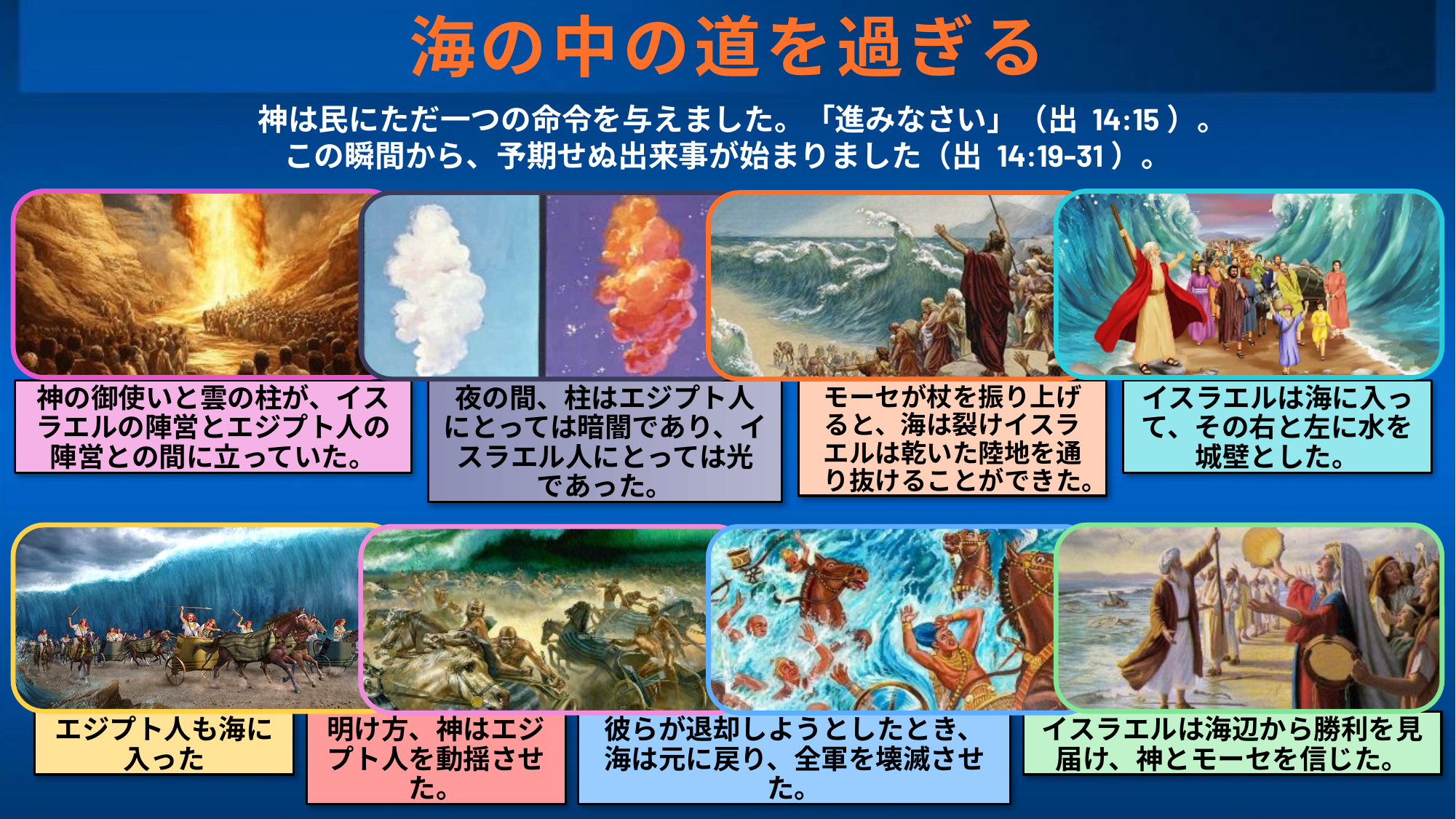

海の中の道を過ぎる
神は民にただ一つの命令を与えました。「進みなさい」（出 14:15）。この瞬間から、予期せぬ出来事が始まりました（出 14:19-31）。

神の御使いと雲の柱が、イスラエルの陣営とエジプト人の陣営との間に立っていた。
夜の間、柱はエジプト人にとっては暗闇であり、イスラエル人にとっては光であった。
モーセが杖を振り上げると、海は裂けイスラエルは乾いた陸地を通り抜けることができた。
イスラエルは海に入って、その右と左に水を城壁とした。

エジプト人も海に入った
明け方、神はエジプト人を動揺させた。
彼らが退却しようとしたとき、海は元に戻り、全軍を壊滅させた。
イスラエルは海辺から勝利を見届け、神とモーセを信じた。